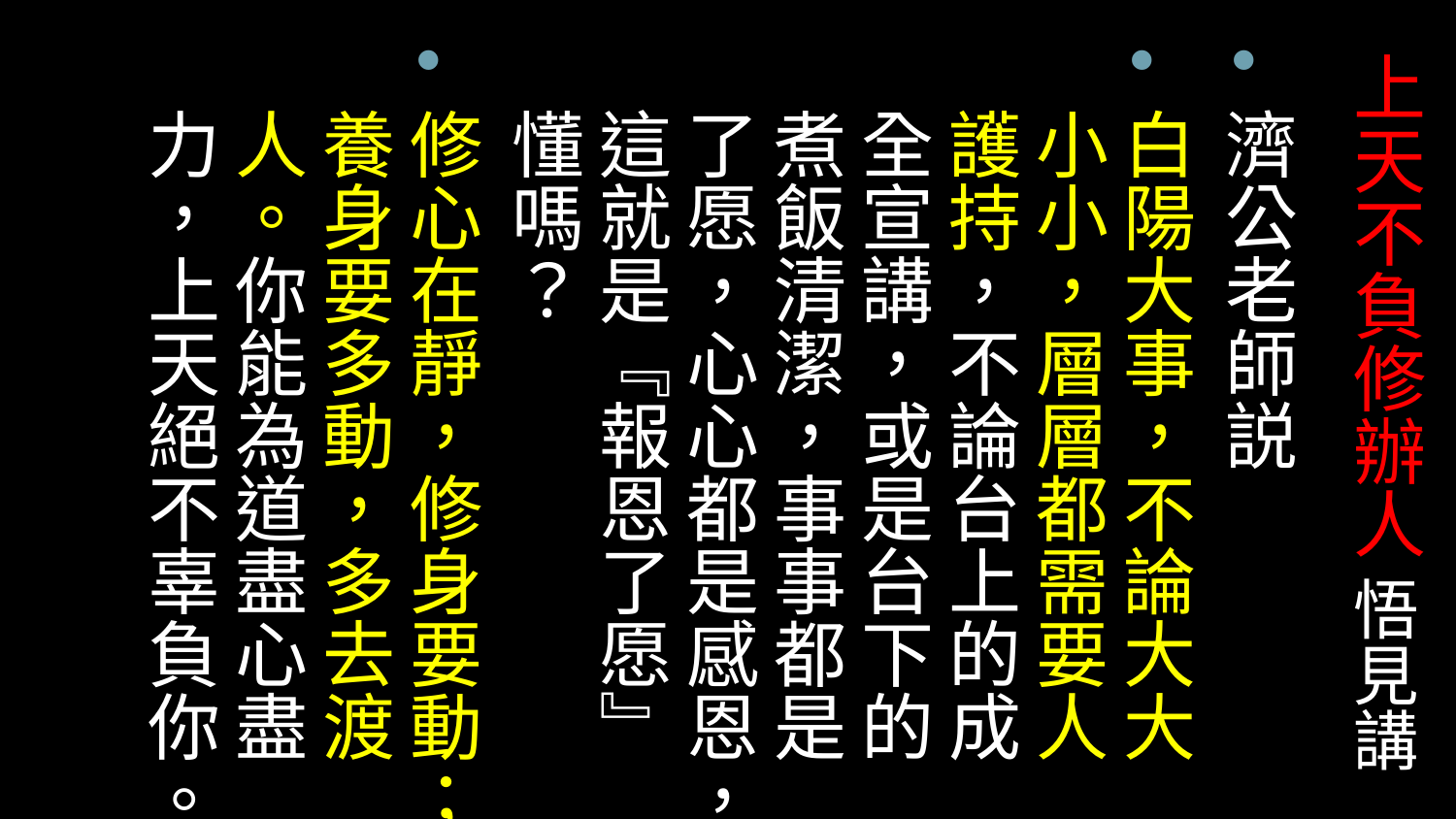

# 上天不負修辦人 悟見講
濟公老師説
白陽大事，不論大大小小，層層都需要人護持，不論台上的成全宣講，或是台下的煮飯清潔，事事都是了愿，心心都是感恩，這就是『報恩了愿』懂嗎？
修心在靜，修身要動；養身要多動，多去渡人。你能為道盡心盡力，上天絕不辜負你。